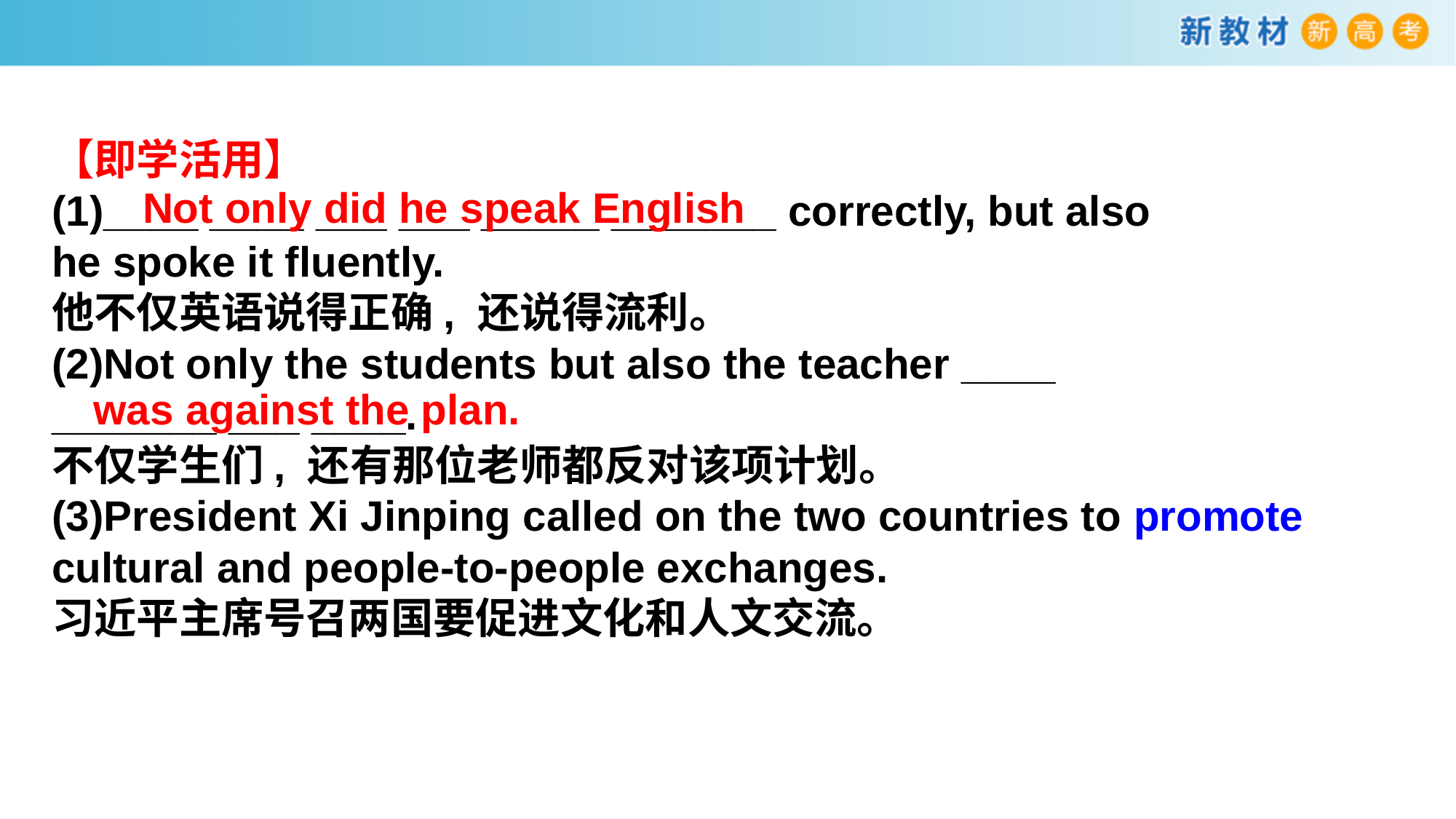

【即学活用】
(1)____ ____ ___ ___ _____ _______ correctly, but also
he spoke it fluently.
他不仅英语说得正确, 还说得流利。
(2)Not only the students but also the teacher ____
_______ ___ ____.
不仅学生们, 还有那位老师都反对该项计划。
(3)President Xi Jinping called on the two countries to promote
cultural and people-to-people exchanges.
习近平主席号召两国要促进文化和人文交流。

Not only did he speak English
was against the plan.